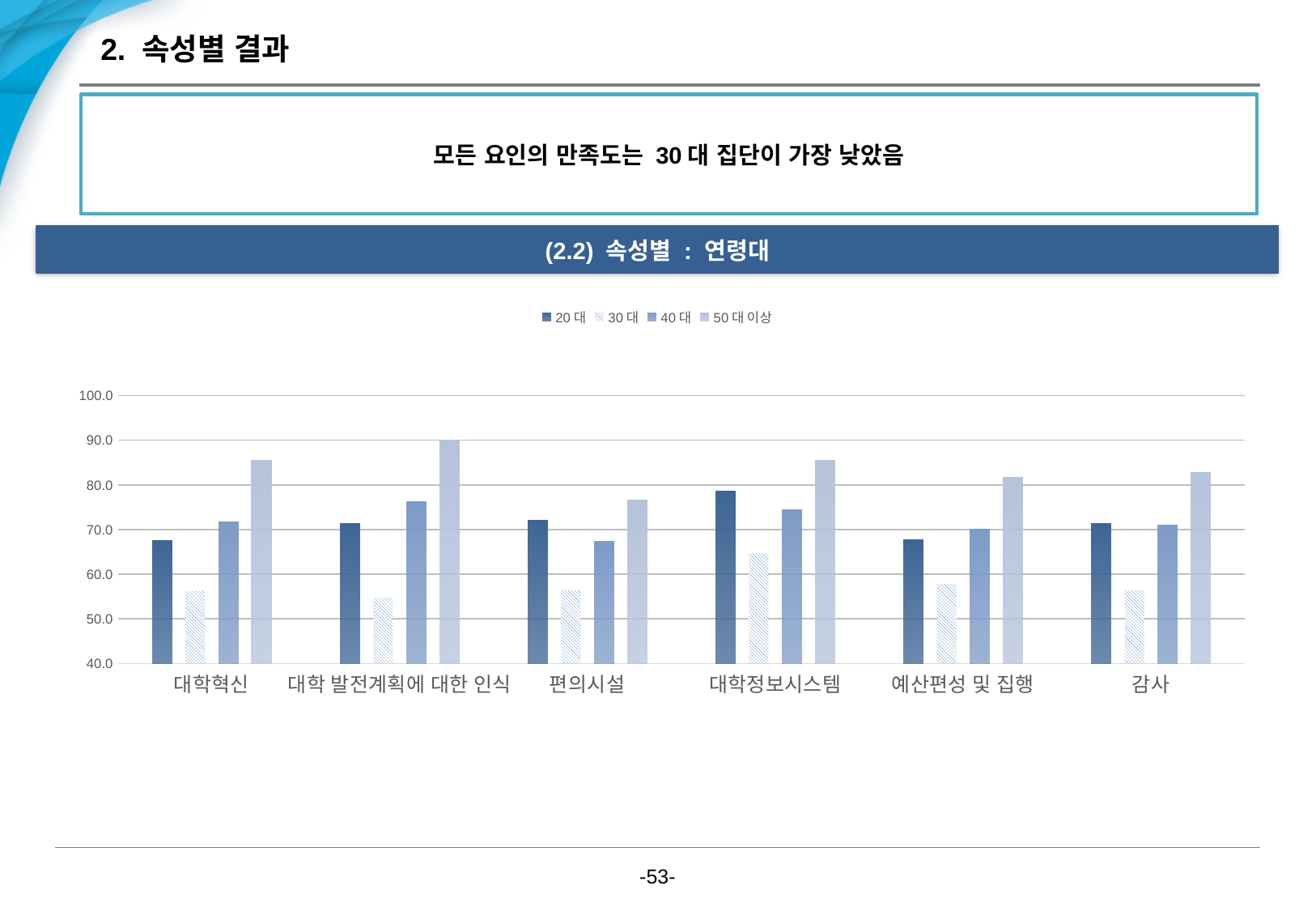

# 2. 속성별 결과

모든 요인의 만족도는 30대 집단이 가장 낮았음
(2.2) 속성별 : 연령대

### Chart

| Category | 20대 | 30대 | 40대 | 50대 이상 |
|---|---|---|---|---|
| 대학혁신 | 67.5 | 56.25 | 71.73913043478261 | 85.41666666666667 |
| 대학 발전계획에 대한 인식 | 71.42857142785714 | 54.761904761785715 | 76.23188405739131 | 89.99999999916666 |
| 편의시설 | 72.14285714285714 | 56.42857142857143 | 67.3913043478261 | 76.66666666666667 |
| 대학정보시스템 | 78.57142857142857 | 64.64285714285714 | 74.34782608695652 | 85.41666666666667 |
| 예산편성 및 집행 | 67.61904761928572 | 57.85714285678571 | 70.14492753652175 | 81.66666666583335 |
| 감사 | 71.42857142857143 | 56.42857142821428 | 71.01449275304347 | 82.77777777749999 |
-53-